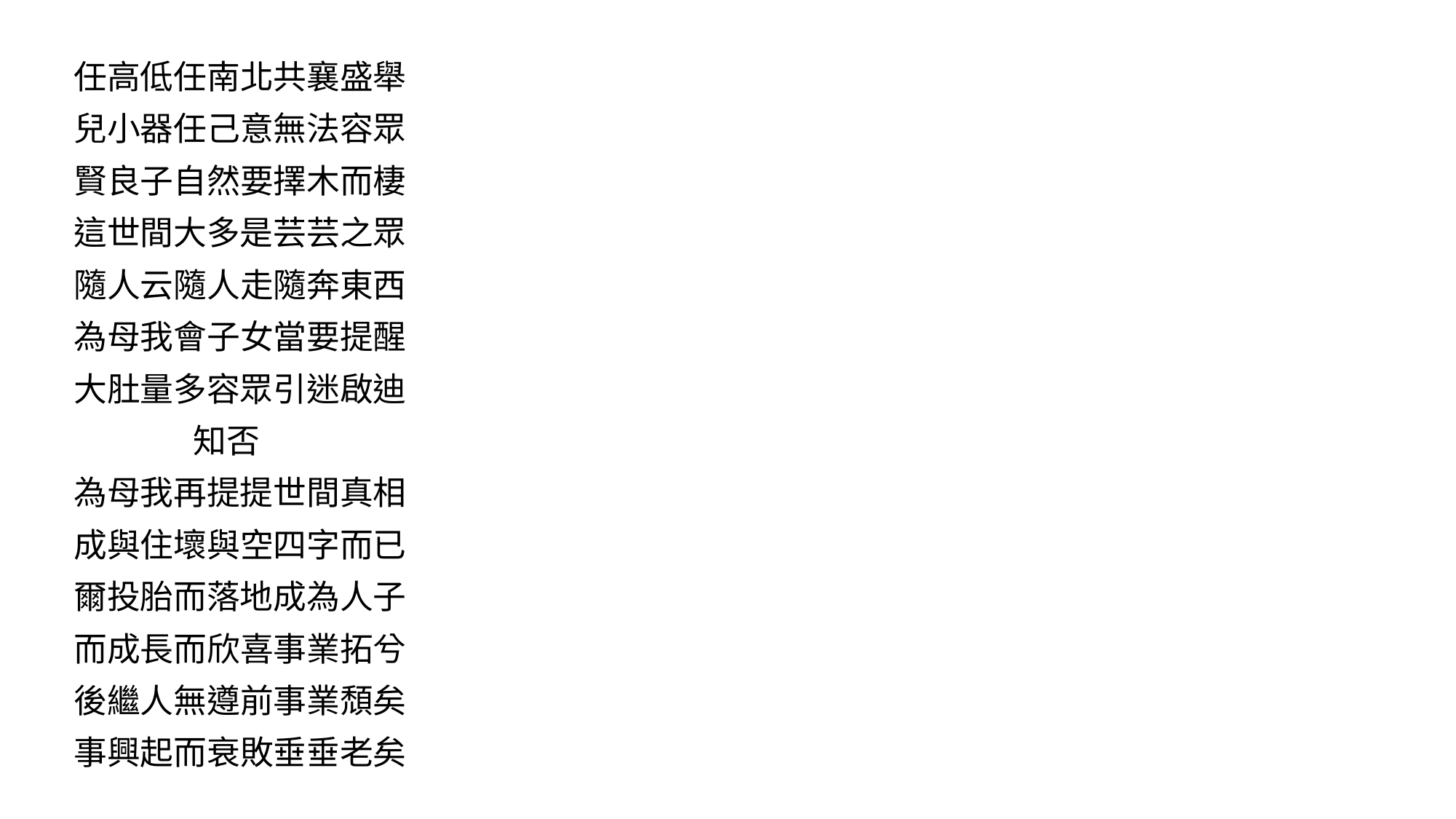

任高低任南北共襄盛舉
兒小器任己意無法容眾
賢良子自然要擇木而棲
這世間大多是芸芸之眾
隨人云隨人走隨奔東西
為母我會子女當要提醒
大肚量多容眾引迷啟迪
                知否
為母我再提提世間真相
成與住壞與空四字而已
爾投胎而落地成為人子
而成長而欣喜事業拓兮
後繼人無遵前事業頹矣
事興起而衰敗垂垂老矣